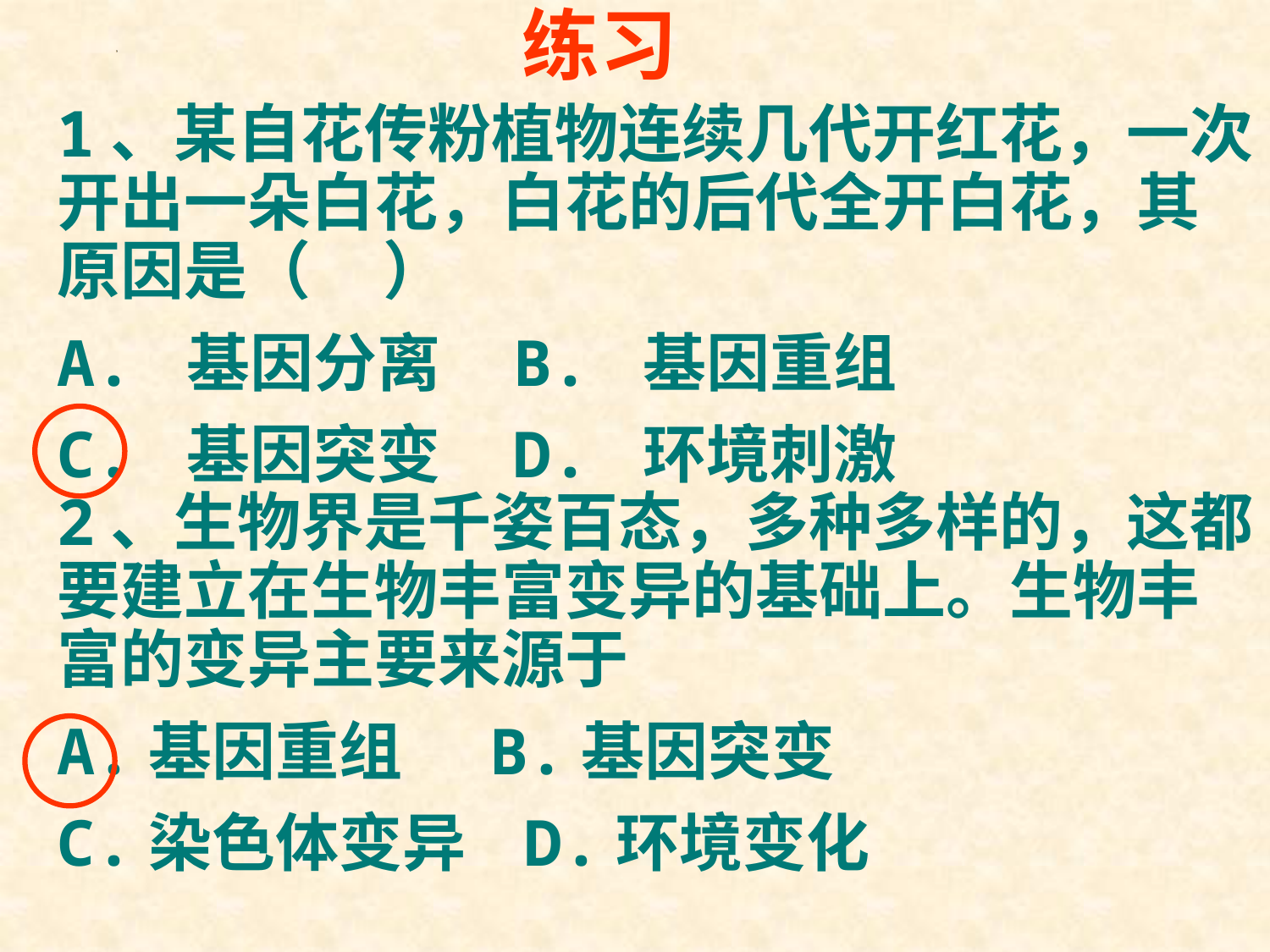

# 练习
1、某自花传粉植物连续几代开红花，一次开出一朵白花，白花的后代全开白花，其原因是（     ）
A. 基因分离    B. 基因重组
C. 基因突变    D. 环境刺激
2、生物界是千姿百态，多种多样的，这都要建立在生物丰富变异的基础上。生物丰富的变异主要来源于
A.基因重组     B.基因突变
C.染色体变异   D.环境变化